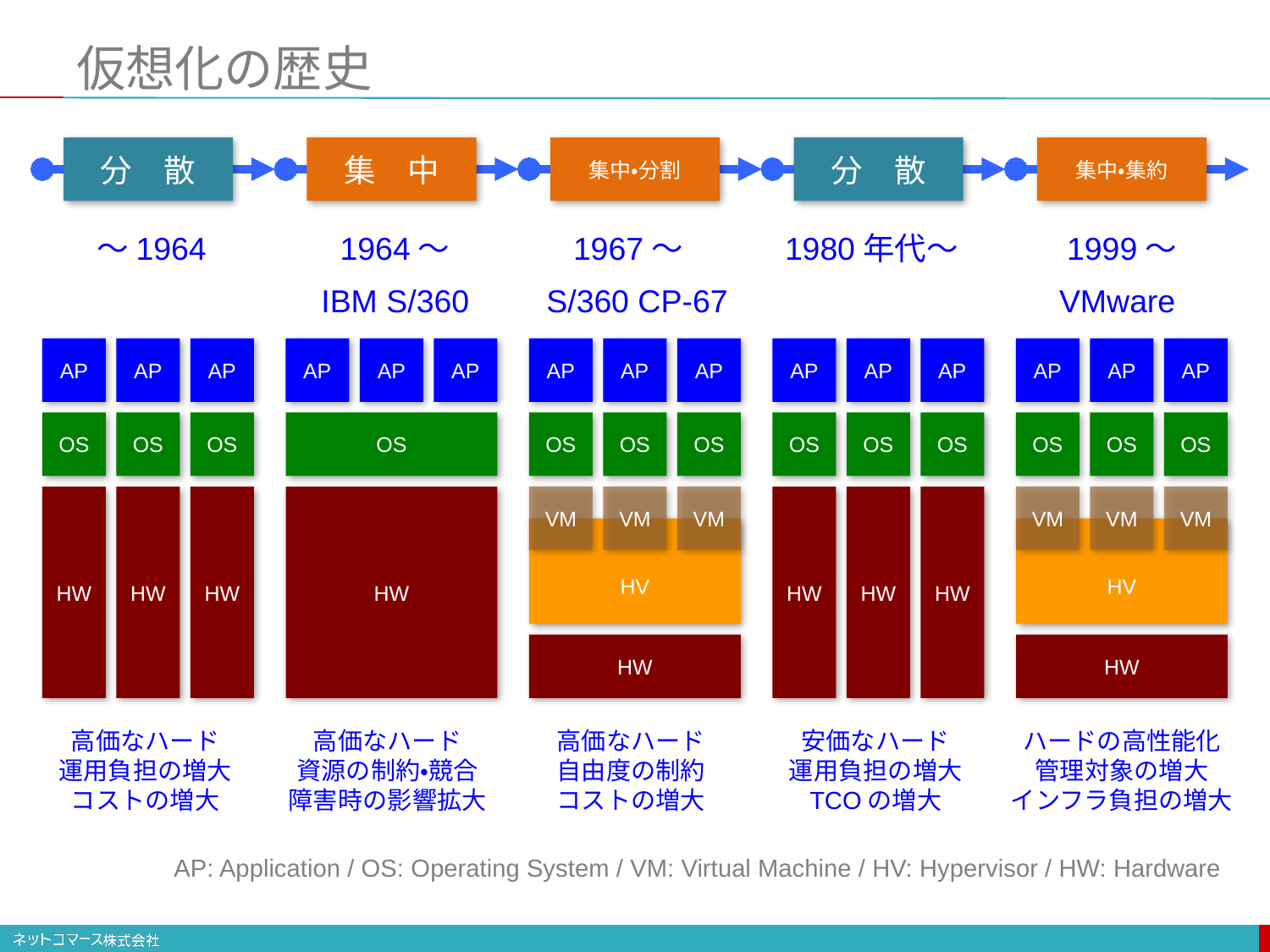

# 仮想化の歴史
分　散
集　中
集中・分割
分　散
集中・集約
〜1964
1964〜
1967〜
1980年代〜
1999〜
IBM S/360
S/360 CP-67
VMware
AP
AP
AP
AP
AP
AP
AP
AP
AP
AP
AP
AP
AP
AP
AP
OS
OS
OS
OS
OS
OS
OS
OS
OS
OS
OS
OS
OS
HW
HW
HW
HW
VM
VM
VM
HW
HW
HW
VM
VM
VM

HV

HV
HW
HW
高価なハード
運用負担の増大
コストの増大
高価なハード
資源の制約・競合
障害時の影響拡大
高価なハード
自由度の制約
コストの増大
安価なハード
運用負担の増大
TCOの増大
ハードの高性能化
管理対象の増大
インフラ負担の増大
AP: Application / OS: Operating System / VM: Virtual Machine / HV: Hypervisor / HW: Hardware